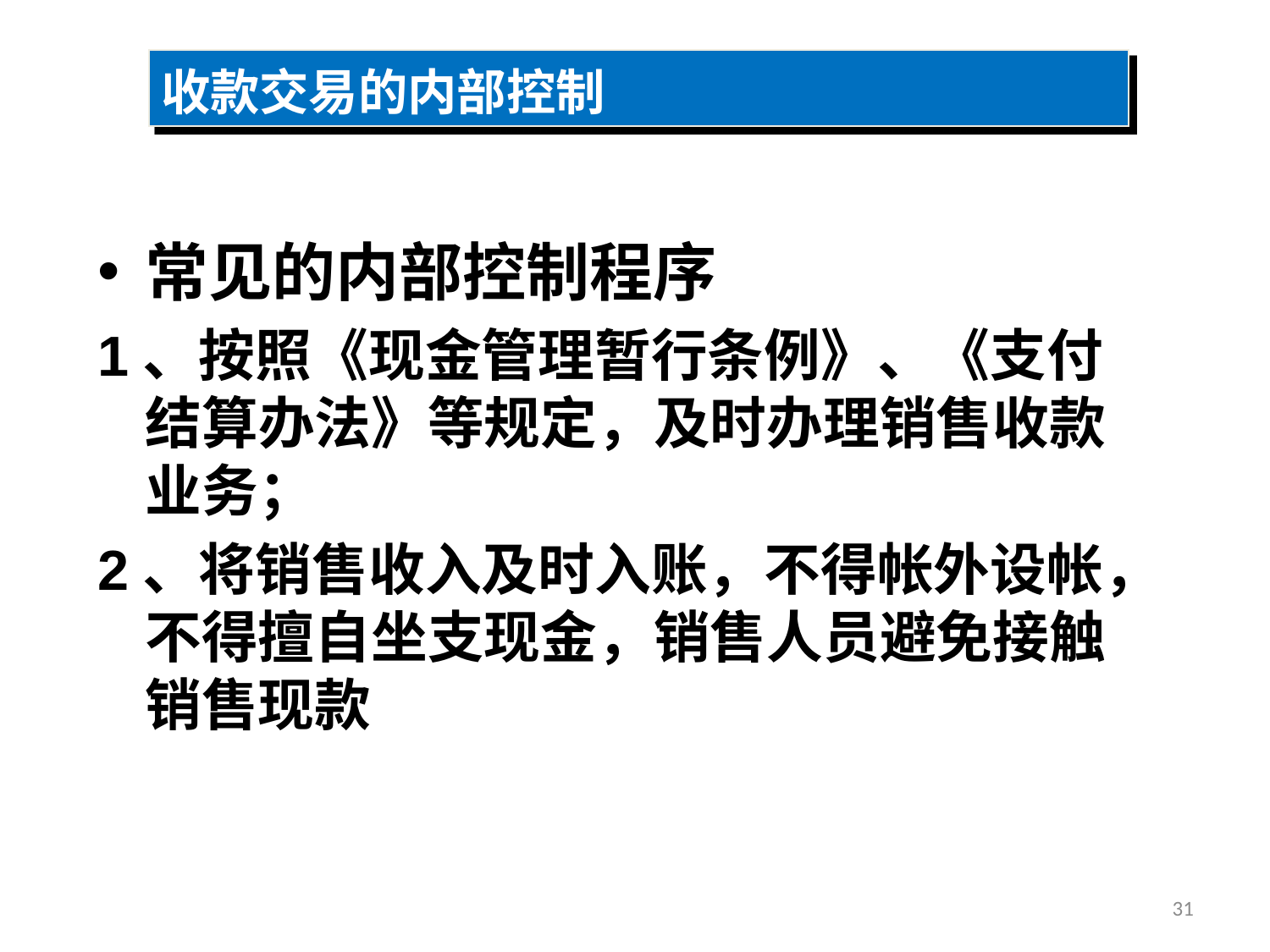

收款交易的内部控制
常见的内部控制程序
1、按照《现金管理暂行条例》、《支付结算办法》等规定，及时办理销售收款业务；
2、将销售收入及时入账，不得帐外设帐，不得擅自坐支现金，销售人员避免接触销售现款
31